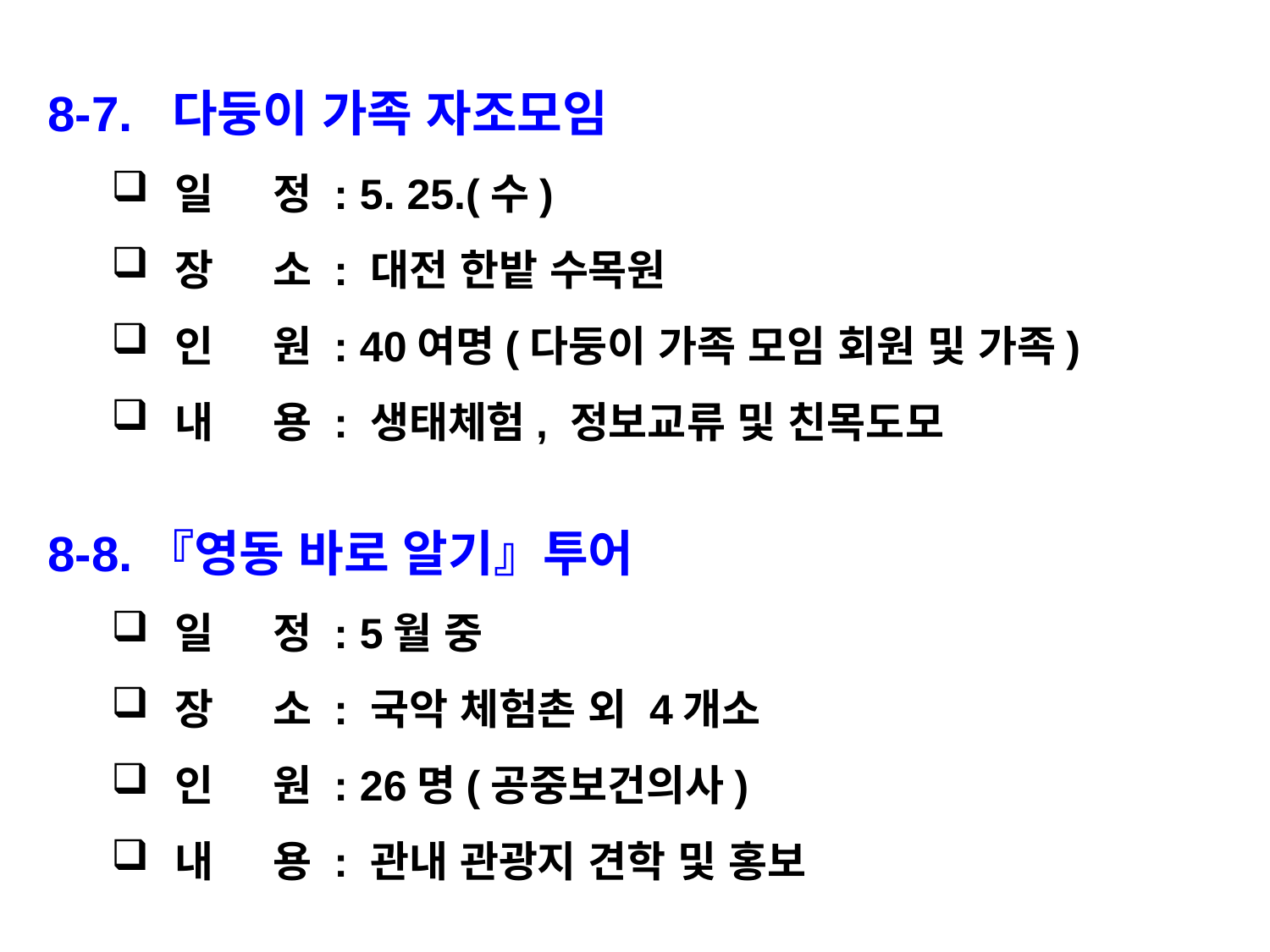

8-7.  다둥이 가족 자조모임
일     정 : 5. 25.(수)
장     소 : 대전 한밭 수목원
인     원 : 40여명(다둥이 가족 모임 회원 및 가족)
내     용 : 생태체험, 정보교류 및 친목도모

8-8.『영동 바로 알기』투어
일     정 : 5월 중
장     소 : 국악 체험촌 외 4개소
인     원 : 26명(공중보건의사)
내     용 : 관내 관광지 견학 및 홍보